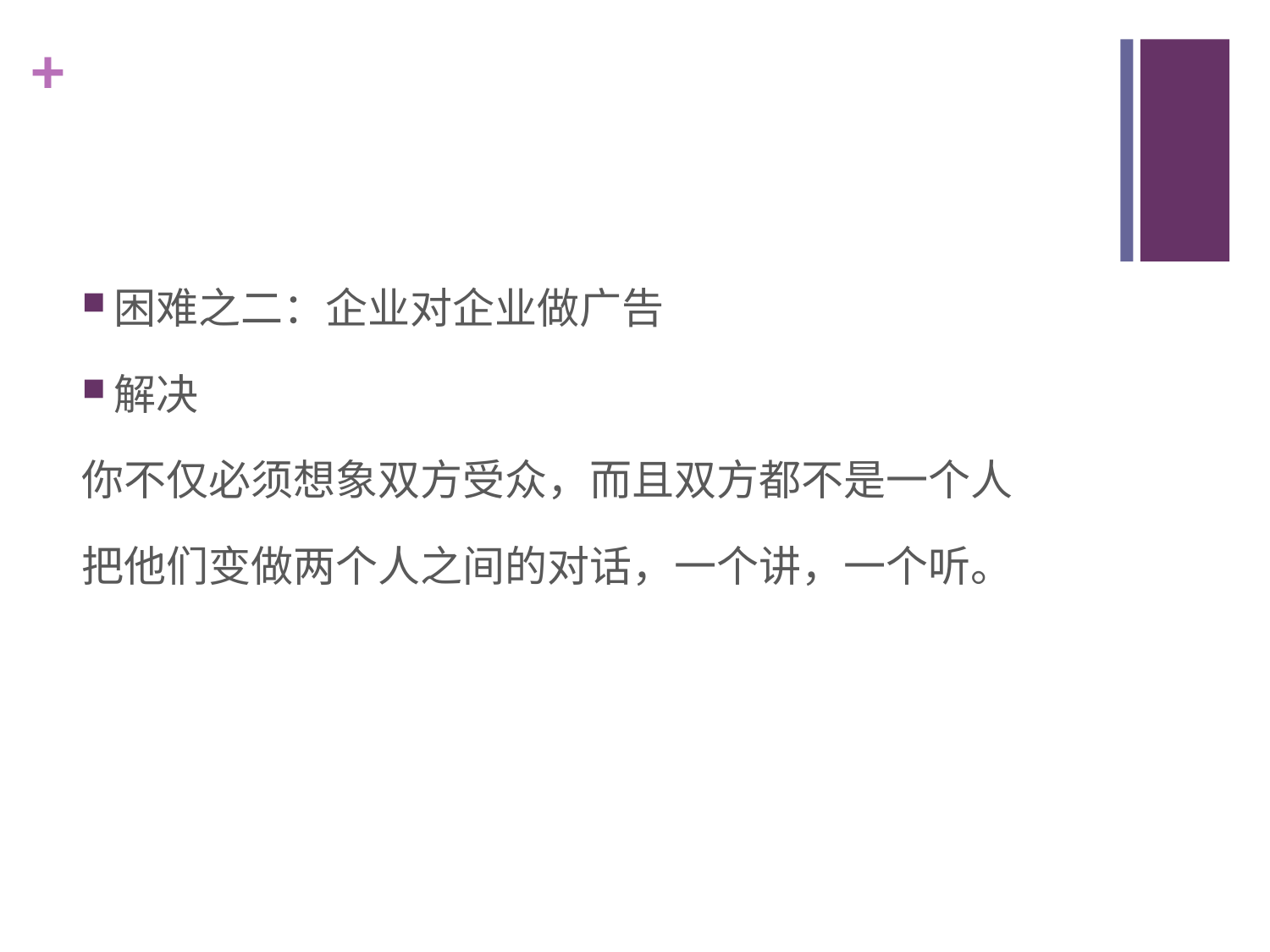

#
困难之二：企业对企业做广告
解决
你不仅必须想象双方受众，而且双方都不是一个人
把他们变做两个人之间的对话，一个讲，一个听。